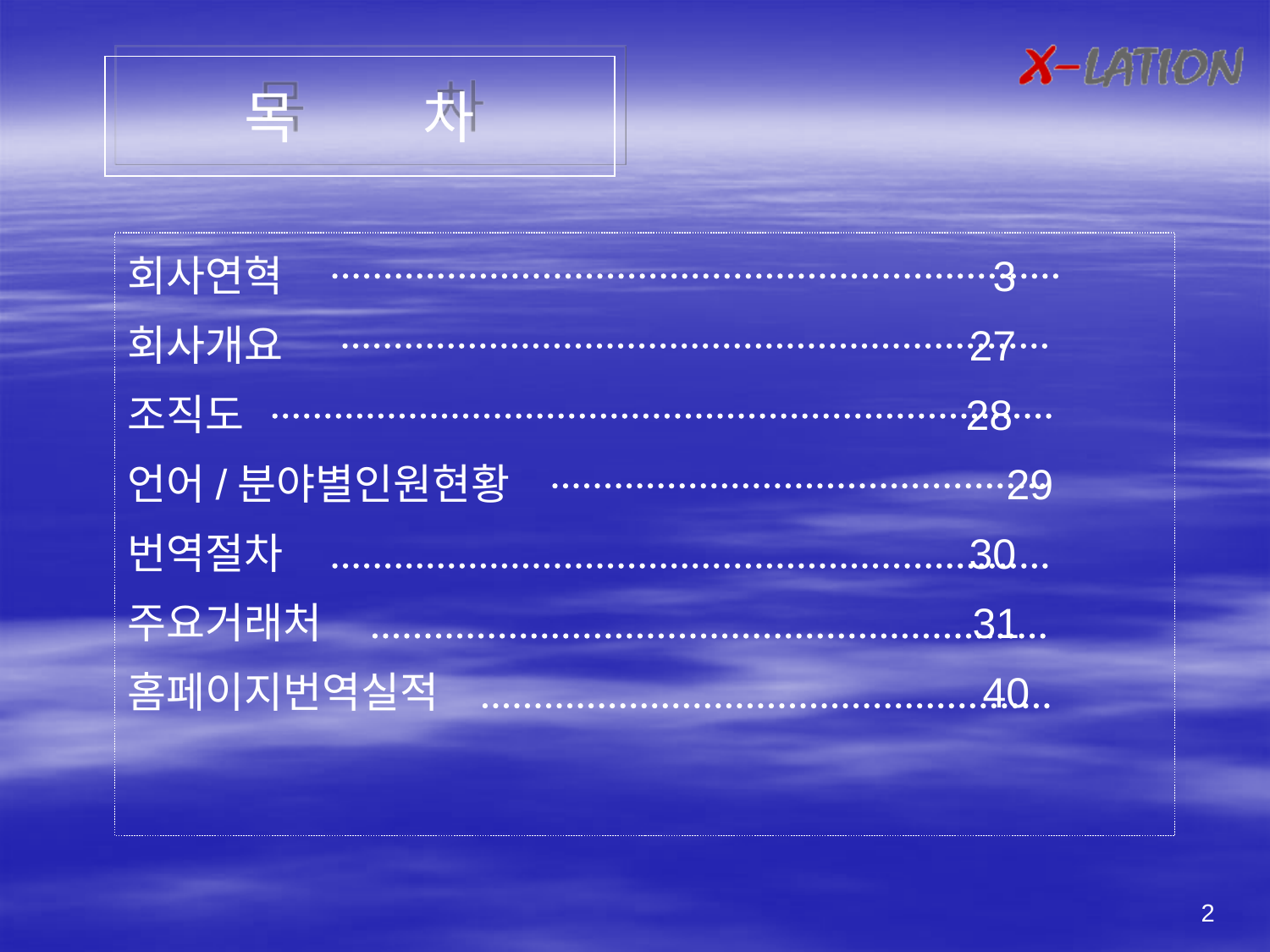

목        차
회사연혁                                                           3
회사개요                                                         27
조직도                                                            28
언어/분야별인원현황                                         29
번역절차                                                         30
주요거래처                                                      31
홈페이지번역실적                                             40

2